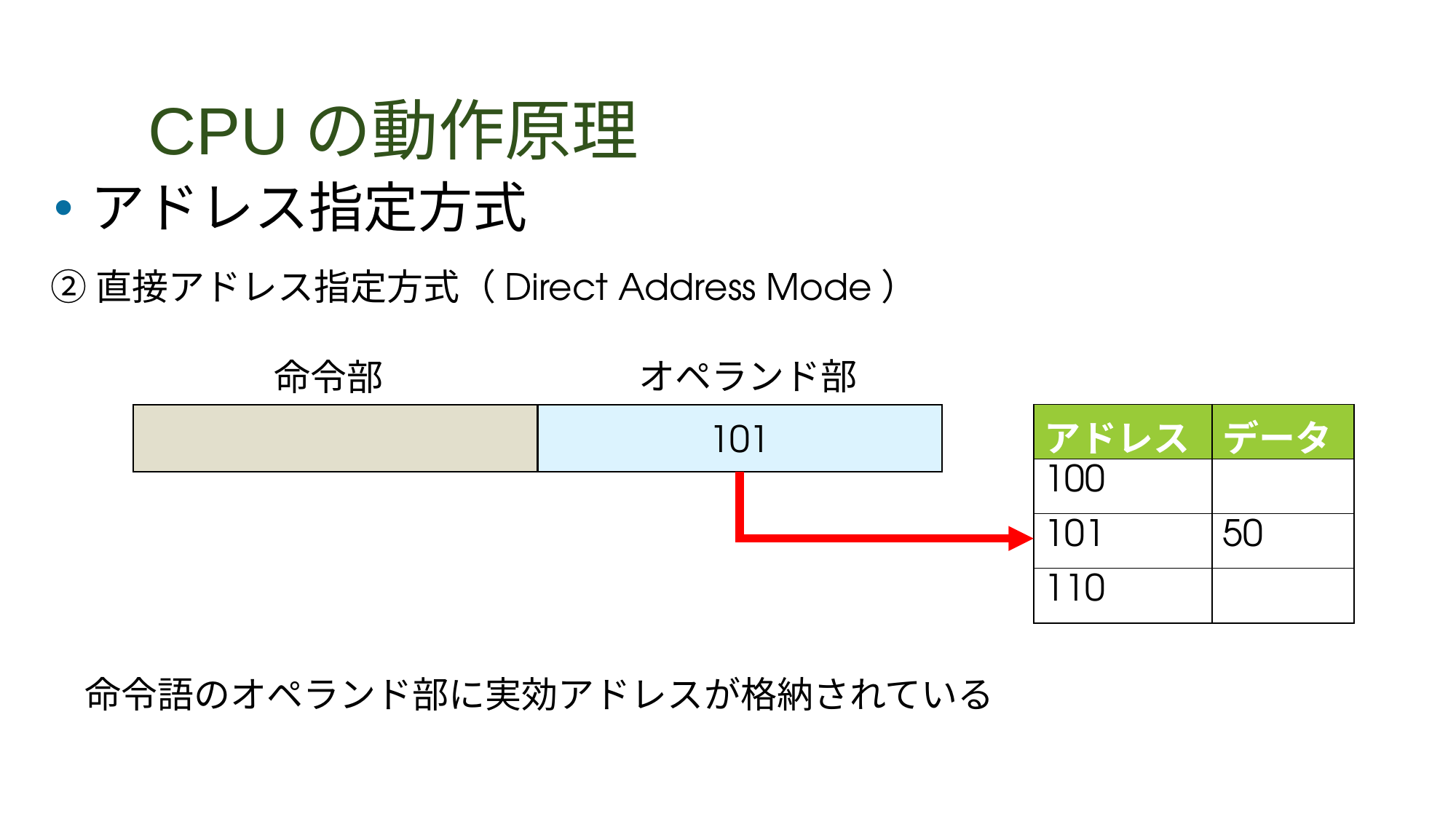

# CPUの動作原理
アドレス指定方式
②直接アドレス指定方式（Direct Address Mode）

オペランド部
命令部
| アドレス | データ |
| --- | --- |
| 100 |  |
| 101 | 50 |
| 110 |  |

101
命令語のオペランド部に実効アドレスが格納されている